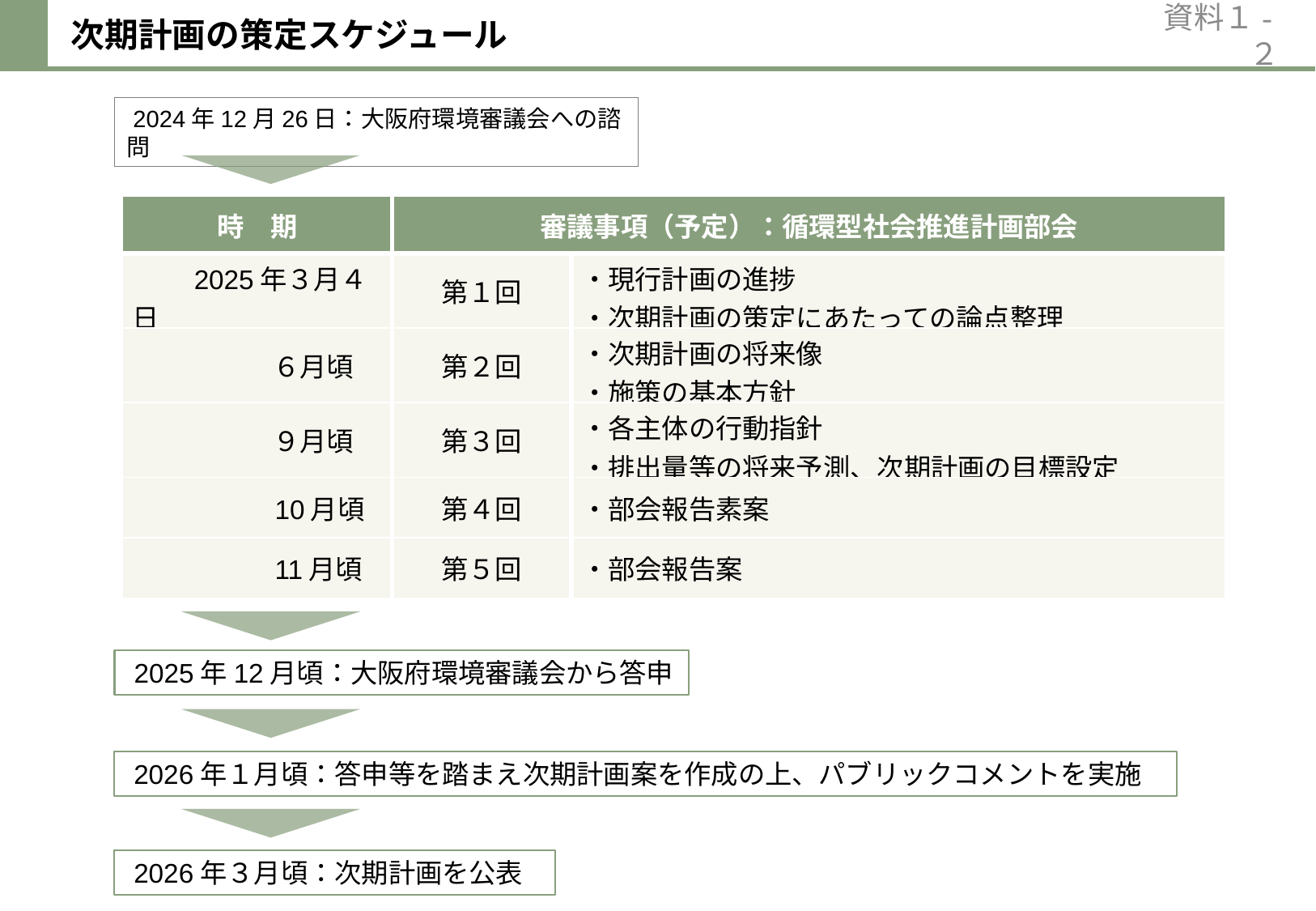

次期計画の策定スケジュール
資料１-２

 2024年12月26日：大阪府環境審議会への諮問
| 時　期 | 審議事項（予定）：循環型社会推進計画部会 | 循環型社会推進計画部会 |
| --- | --- | --- |
| 2025年３月４日 | 第１回 | ・現行計画の進捗 ・次期計画の策定にあたっての論点整理 |
| ６月頃 | 第２回 | ・次期計画の将来像 ・施策の基本方針 |
| ９月頃 | 第３回 | ・各主体の行動指針 ・排出量等の将来予測、次期計画の目標設定 |
| 10月頃 | 第４回 | ・部会報告素案 |
| 11月頃 | 第５回 | ・部会報告案 |

 2025年12月頃：大阪府環境審議会から答申

 2026年１月頃：答申等を踏まえ次期計画案を作成の上、パブリックコメントを実施
 2026年３月頃：次期計画を公表